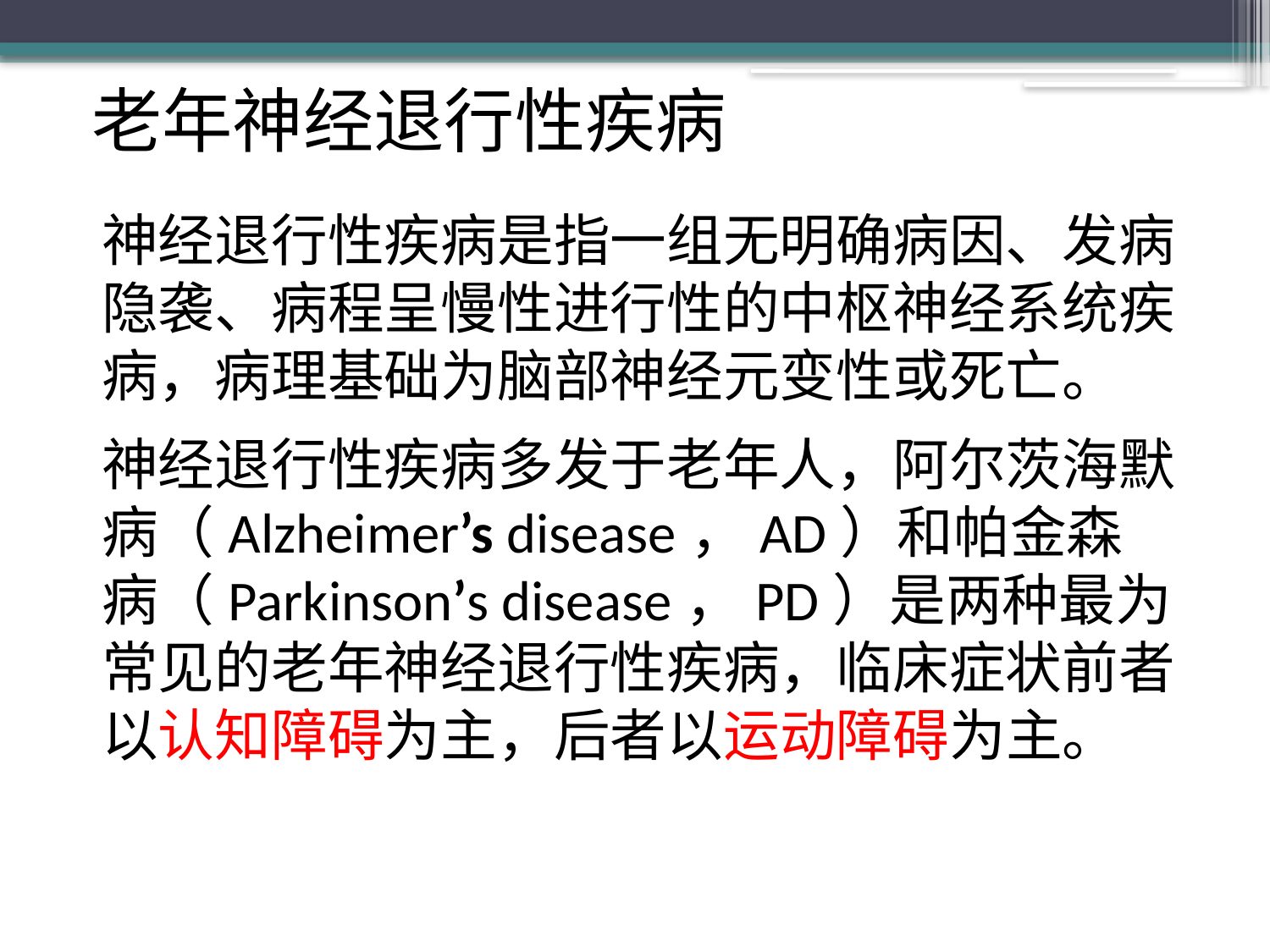

# 老年神经退行性疾病
神经退行性疾病是指一组无明确病因、发病隐袭、病程呈慢性进行性的中枢神经系统疾病，病理基础为脑部神经元变性或死亡。
神经退行性疾病多发于老年人，阿尔茨海默病（Alzheimer’s disease，AD）和帕金森病（Parkinson’s disease，PD）是两种最为常见的老年神经退行性疾病，临床症状前者以认知障碍为主，后者以运动障碍为主。